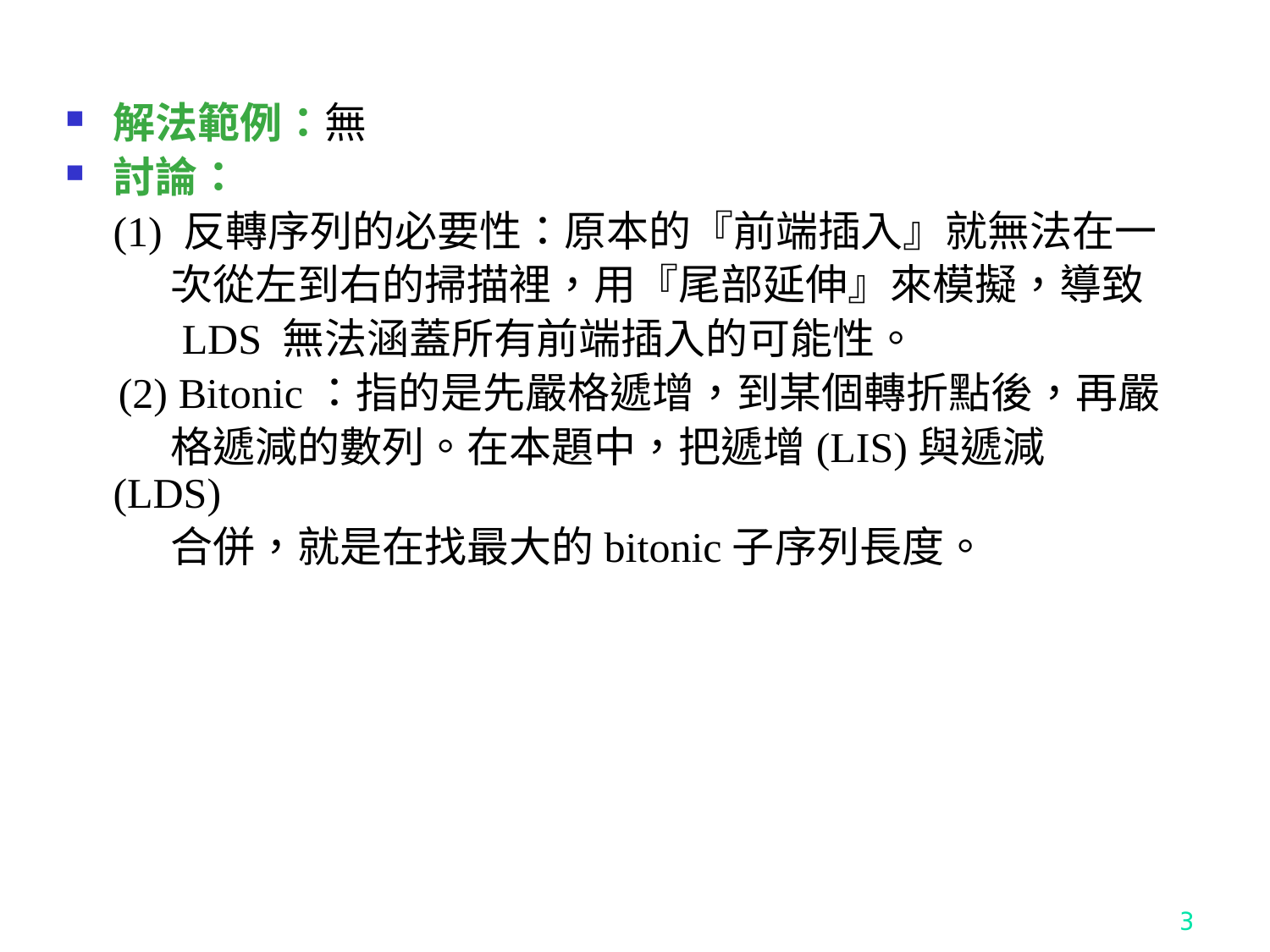

解法範例：無
討論：
	(1) 反轉序列的必要性：原本的『前端插入』就無法在一
          次從左到右的掃描裡，用『尾部延伸』來模擬，導致
           LDS 無法涵蓋所有前端插入的可能性。
     (2) Bitonic：指的是先嚴格遞增，到某個轉折點後，再嚴
          格遞減的數列。在本題中，把遞增(LIS)與遞減(LDS)
          合併，就是在找最大的bitonic子序列長度。
3